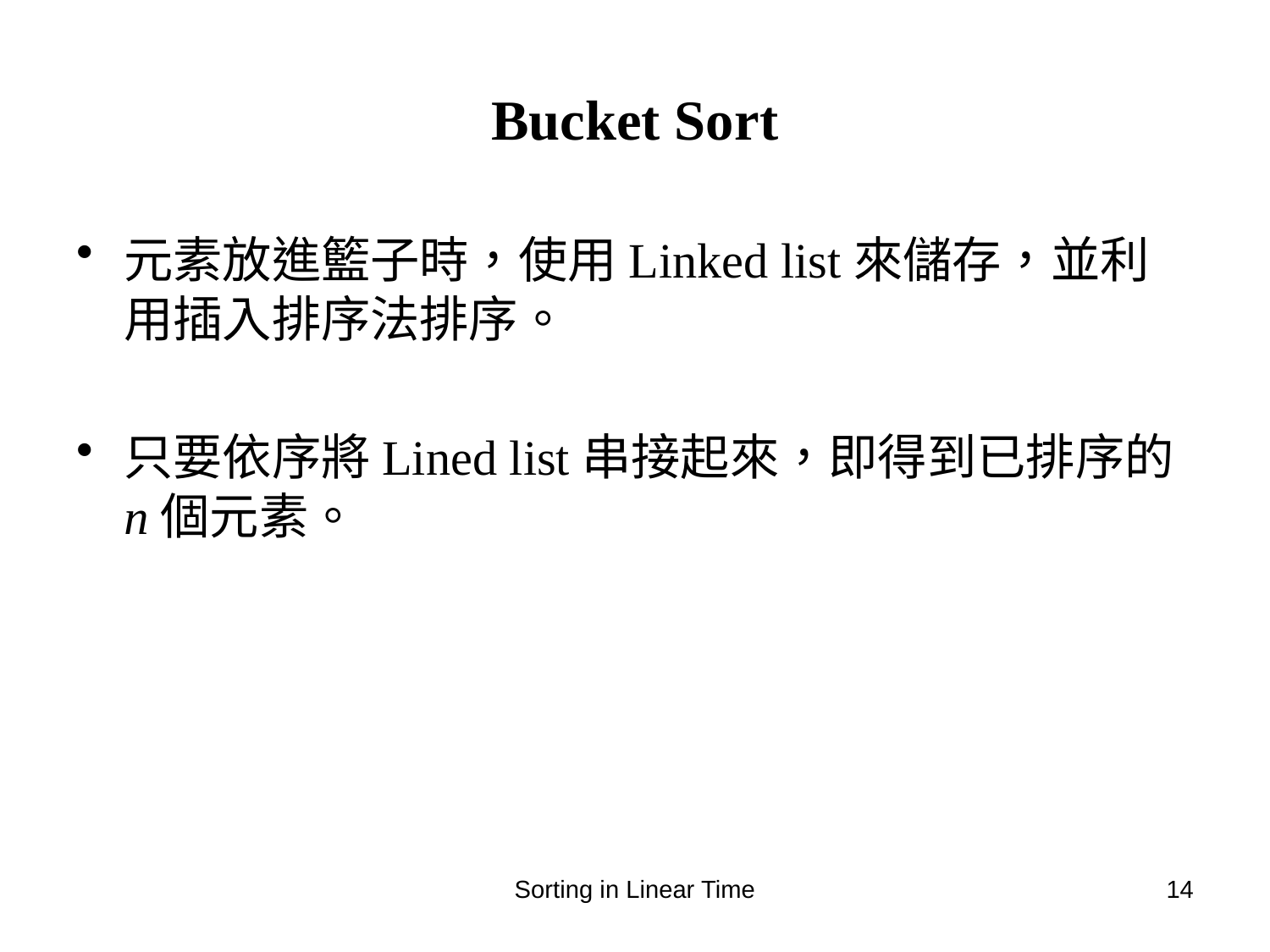

# Bucket Sort
元素放進籃子時，使用Linked list來儲存，並利用插入排序法排序。

只要依序將Lined list串接起來，即得到已排序的n個元素。

Sorting in Linear Time
14